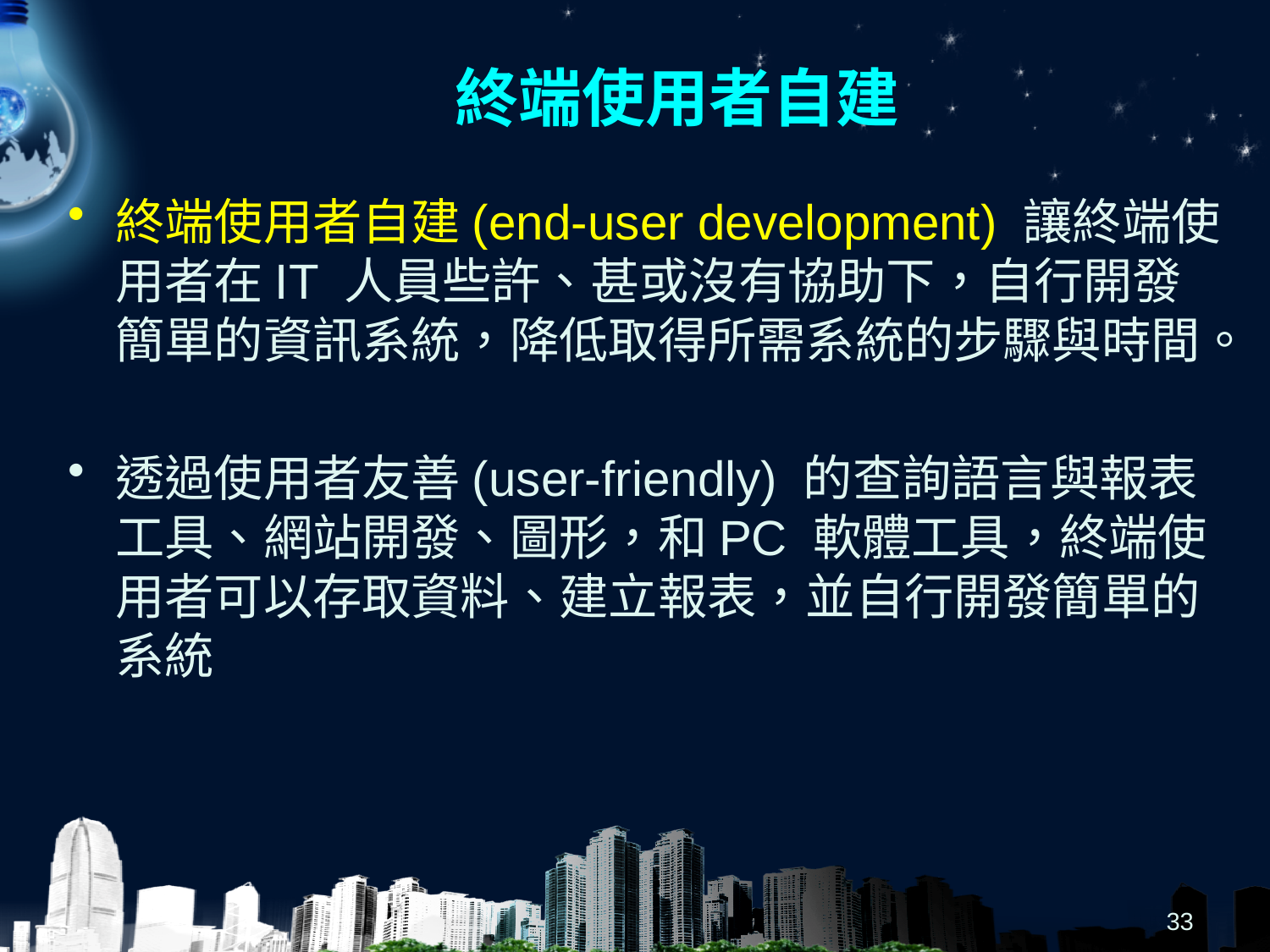

# 終端使用者自建
終端使用者自建(end-user development) 讓終端使用者在IT 人員些許、甚或沒有協助下，自行開發簡單的資訊系統，降低取得所需系統的步驟與時間。

透過使用者友善(user-friendly) 的查詢語言與報表工具、網站開發、圖形，和PC 軟體工具，終端使用者可以存取資料、建立報表，並自行開發簡單的系統
33